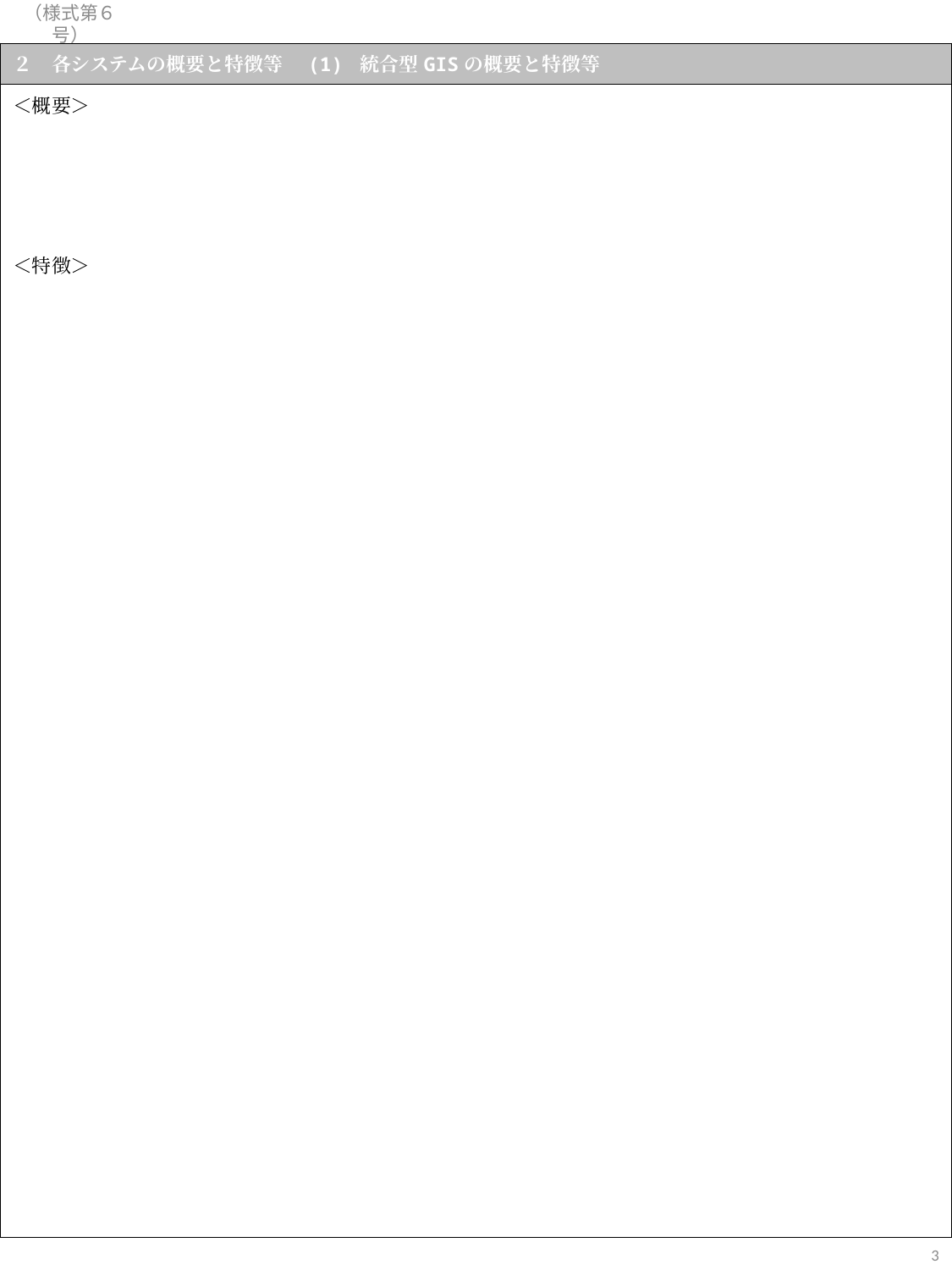

（様式第６号）
| ２　各システムの概要と特徴等　(1) 統合型GISの概要と特徴等 |
| --- |
| ＜概要＞           ＜特徴＞ |
3